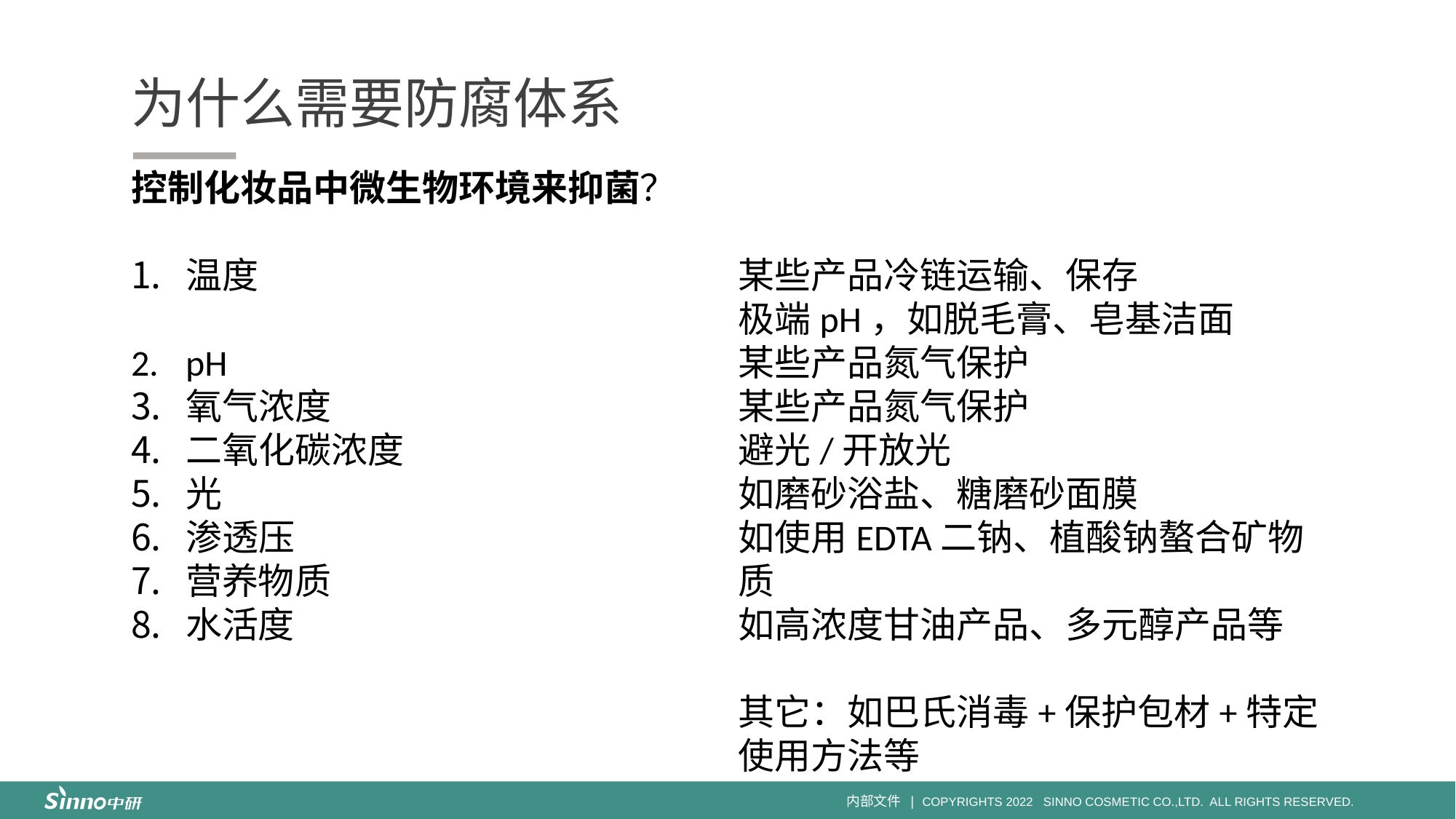

为什么需要防腐体系
控制化妆品中微生物环境来抑菌？

温度
pH
氧气浓度
二氧化碳浓度
光
渗透压
营养物质
水活度

某些产品冷链运输、保存
极端pH，如脱毛膏、皂基洁面
某些产品氮气保护
某些产品氮气保护
避光/开放光
如磨砂浴盐、糖磨砂面膜
如使用EDTA二钠、植酸钠螯合矿物质
如高浓度甘油产品、多元醇产品等

其它：如巴氏消毒+保护包材+特定使用方法等